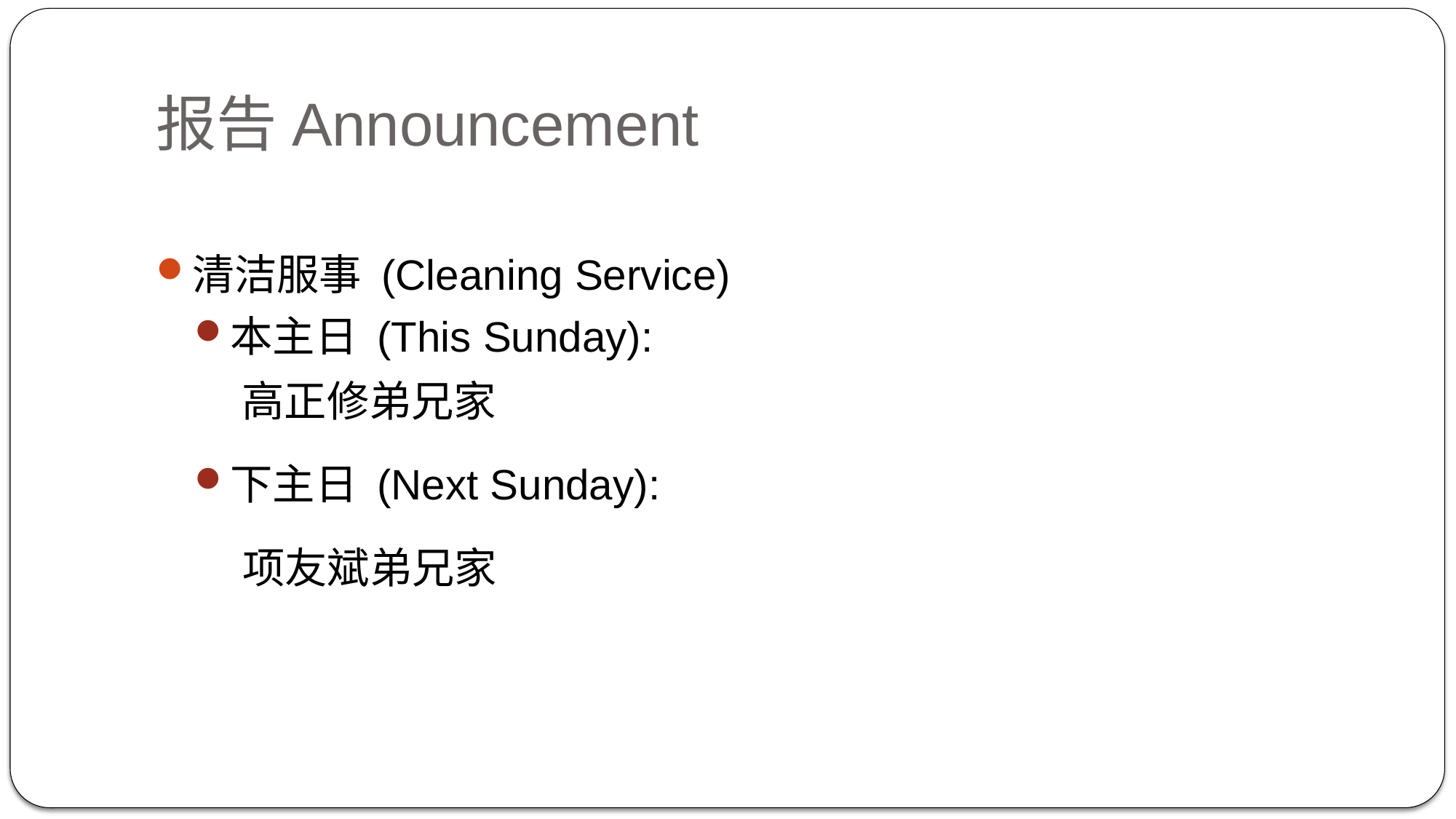

# 报告Announcement

清洁服事 (Cleaning Service)
本主日 (This Sunday):
        高正修弟兄家
下主日 (Next Sunday):
    项友斌弟兄家